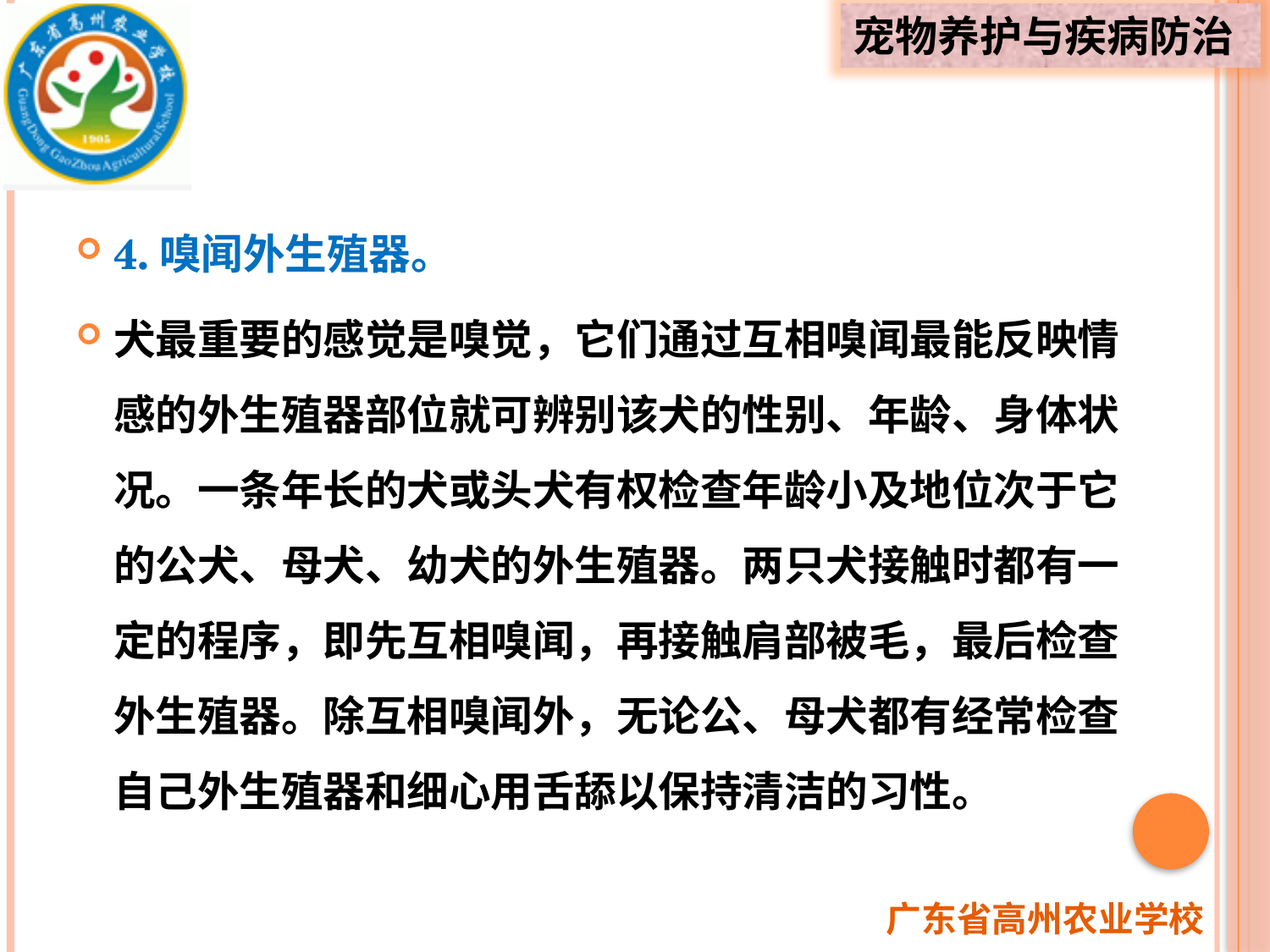

4.嗅闻外生殖器。
犬最重要的感觉是嗅觉，它们通过互相嗅闻最能反映情感的外生殖器部位就可辨别该犬的性别、年龄、身体状况。一条年长的犬或头犬有权检查年龄小及地位次于它的公犬、母犬、幼犬的外生殖器。两只犬接触时都有一定的程序，即先互相嗅闻，再接触肩部被毛，最后检查外生殖器。除互相嗅闻外，无论公、母犬都有经常检查自己外生殖器和细心用舌舔以保持清洁的习性。